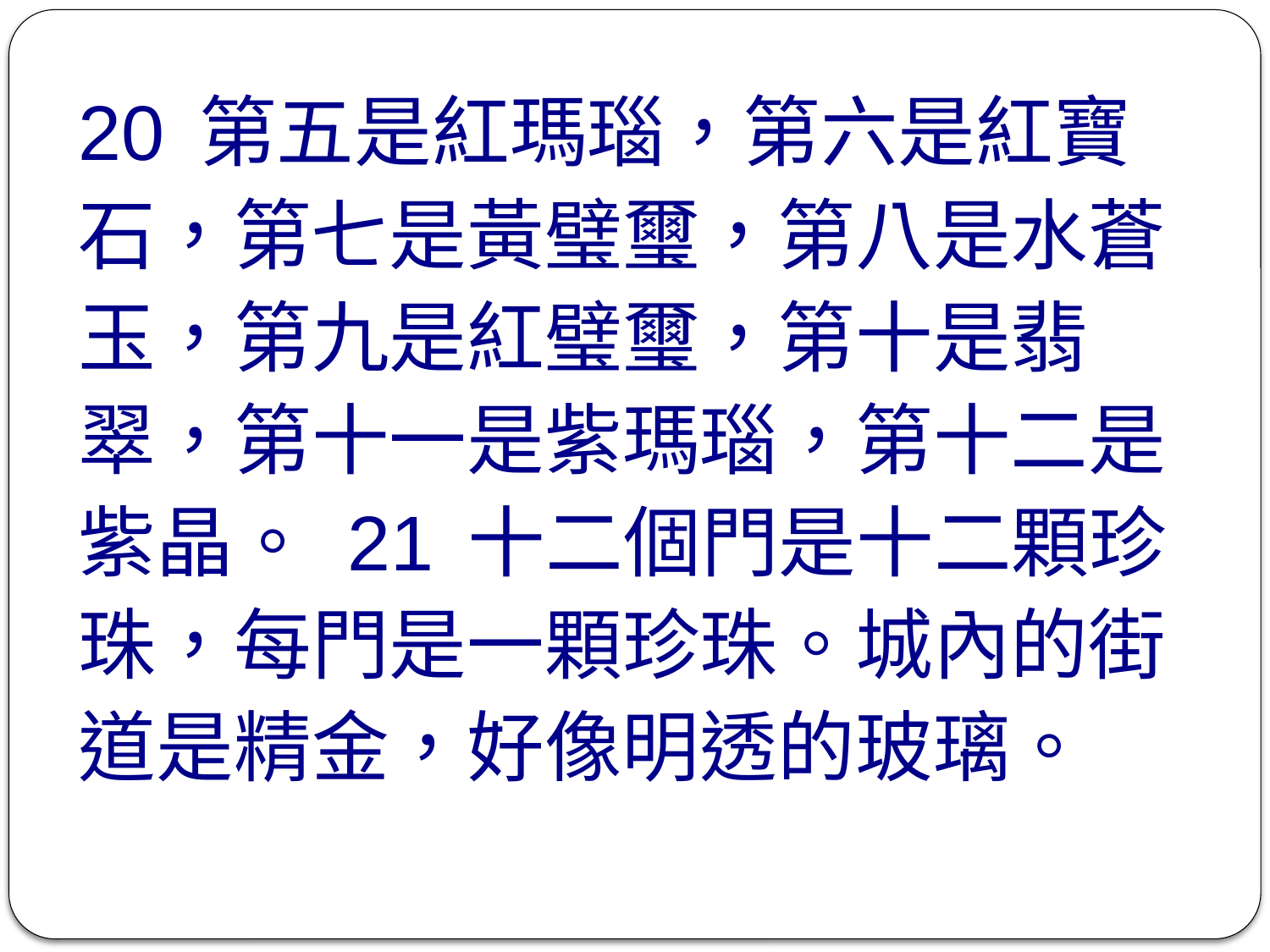

20 第五是紅瑪瑙，第六是紅寶石，第七是黃璧璽，第八是水蒼玉，第九是紅璧璽，第十是翡翠，第十一是紫瑪瑙，第十二是紫晶。 21 十二個門是十二顆珍珠，每門是一顆珍珠。城內的街道是精金，好像明透的玻璃。